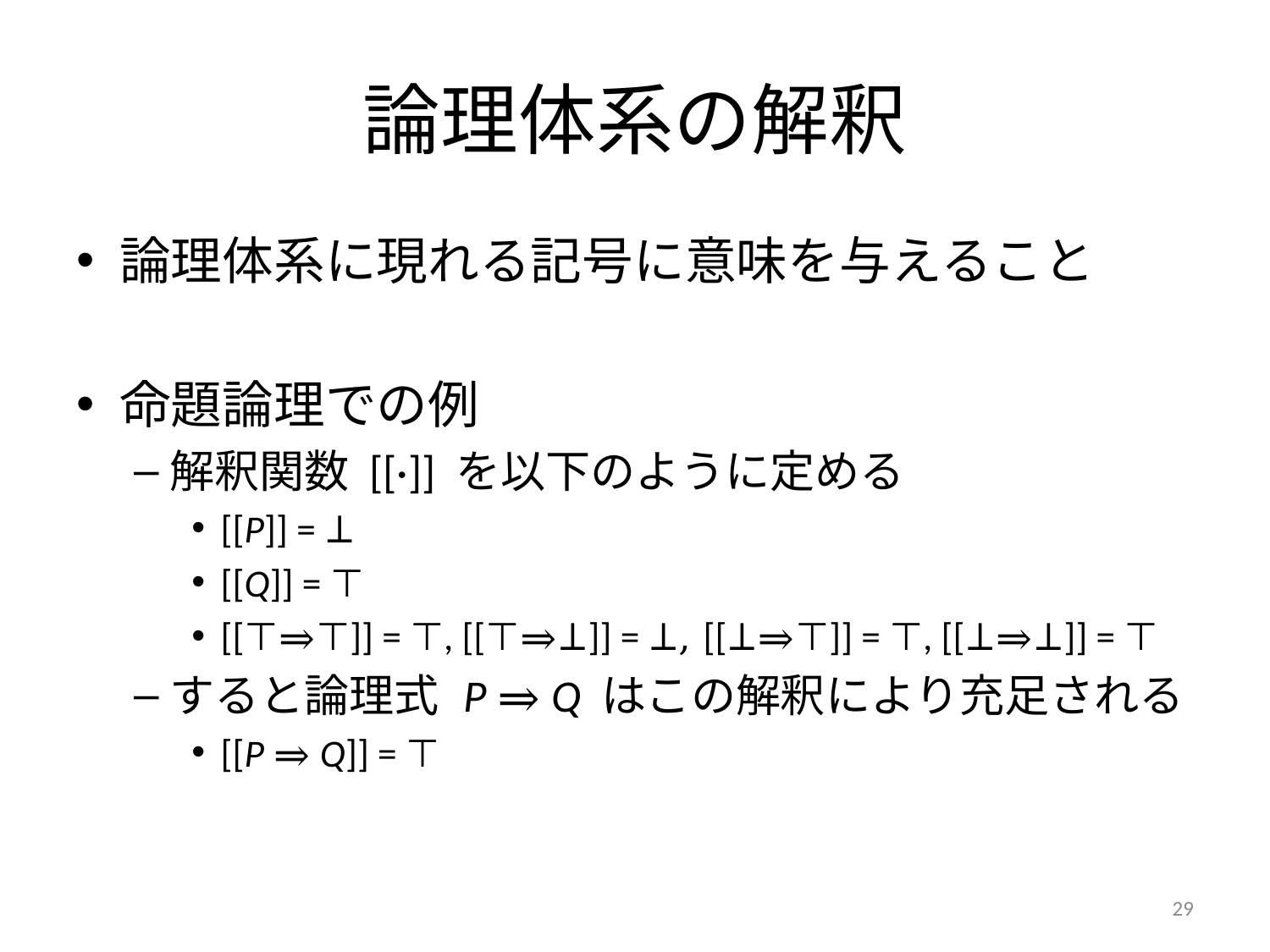

# 論理体系の解釈
論理体系に現れる記号に意味を与えること

命題論理での例
解釈関数 [[·]] を以下のように定める
[[P]] = ⊥
[[Q]] = ⊤
[[⊤⇒⊤]] = ⊤, [[⊤⇒⊥]] = ⊥, [[⊥⇒⊤]] = ⊤, [[⊥⇒⊥]] = ⊤
すると論理式 P ⇒ Q はこの解釈により充足される
[[P ⇒ Q]] = ⊤
29